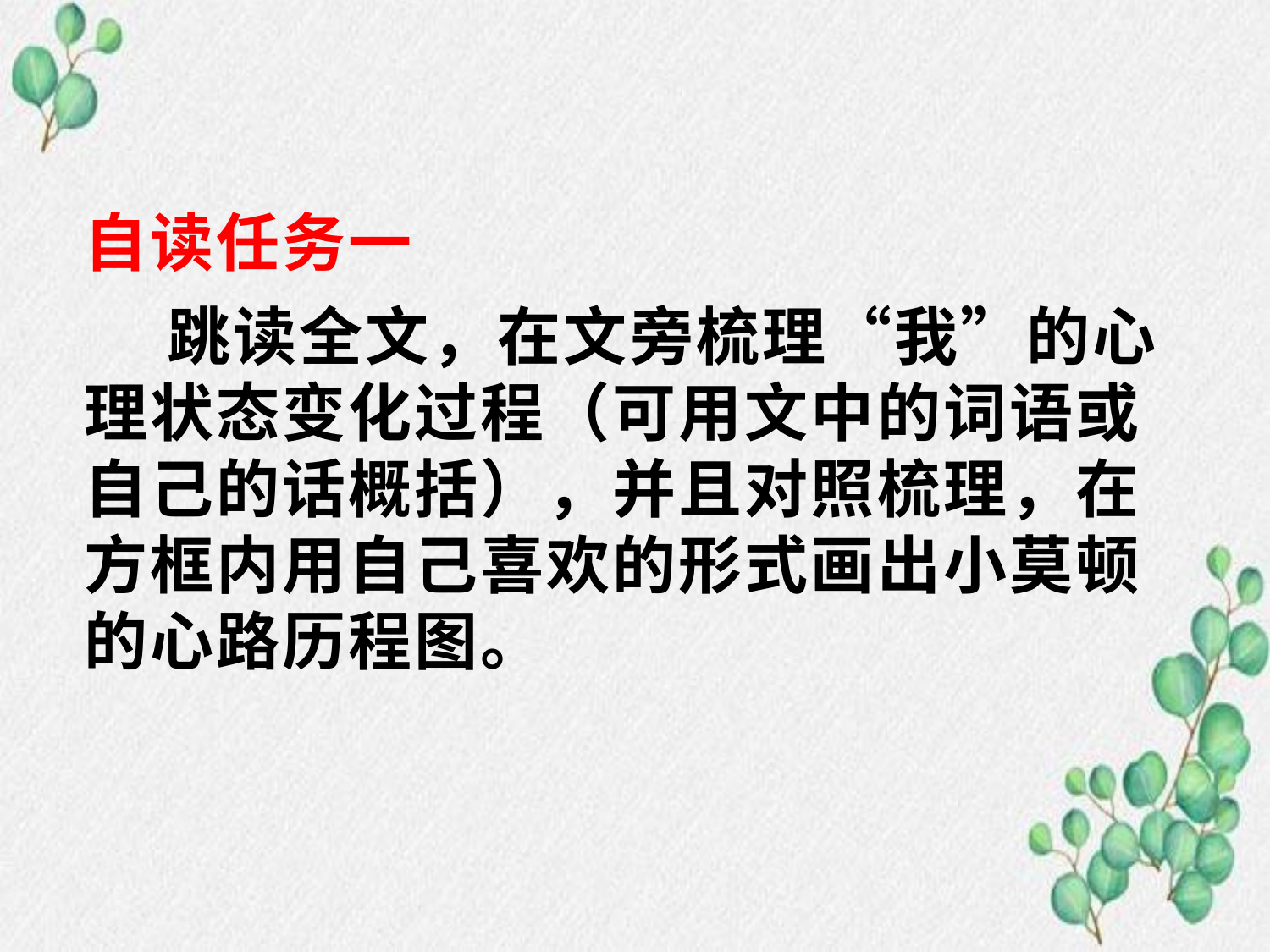

#
自读任务一
    跳读全文，在文旁梳理“我”的心理状态变化过程（可用文中的词语或自己的话概括），并且对照梳理，在方框内用自己喜欢的形式画出小莫顿的心路历程图。